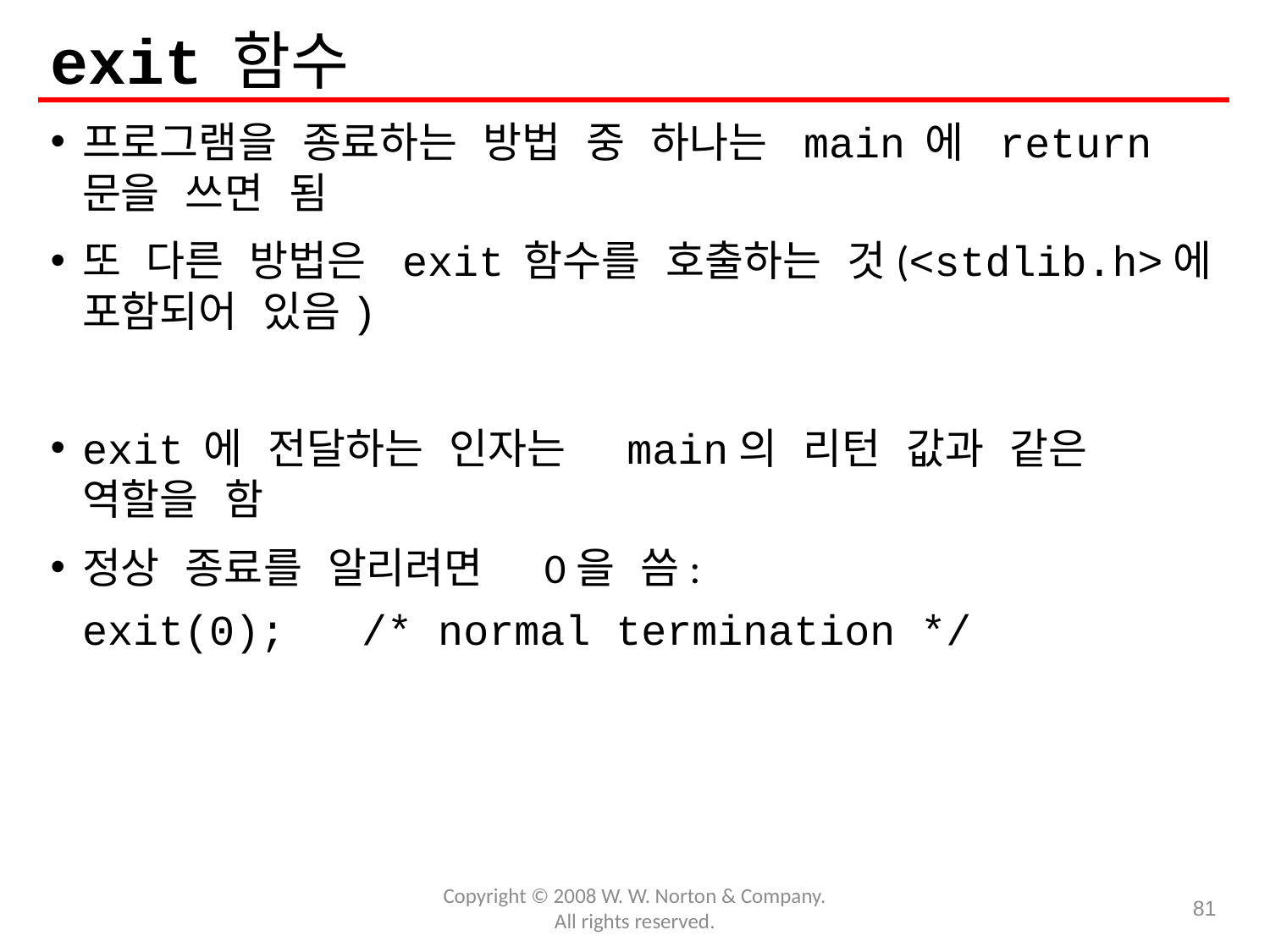

# exit 함수
프로그램을 종료하는 방법 중 하나는 main 에 return 문을 쓰면 됨
또 다른 방법은 exit 함수를 호출하는 것(<stdlib.h>에 포함되어 있음)

exit 에 전달하는 인자는  main의 리턴 값과 같은 역할을 함
정상 종료를 알리려면  0을 씀:
	exit(0);   /* normal termination */
Copyright © 2008 W. W. Norton & Company.
All rights reserved.
81